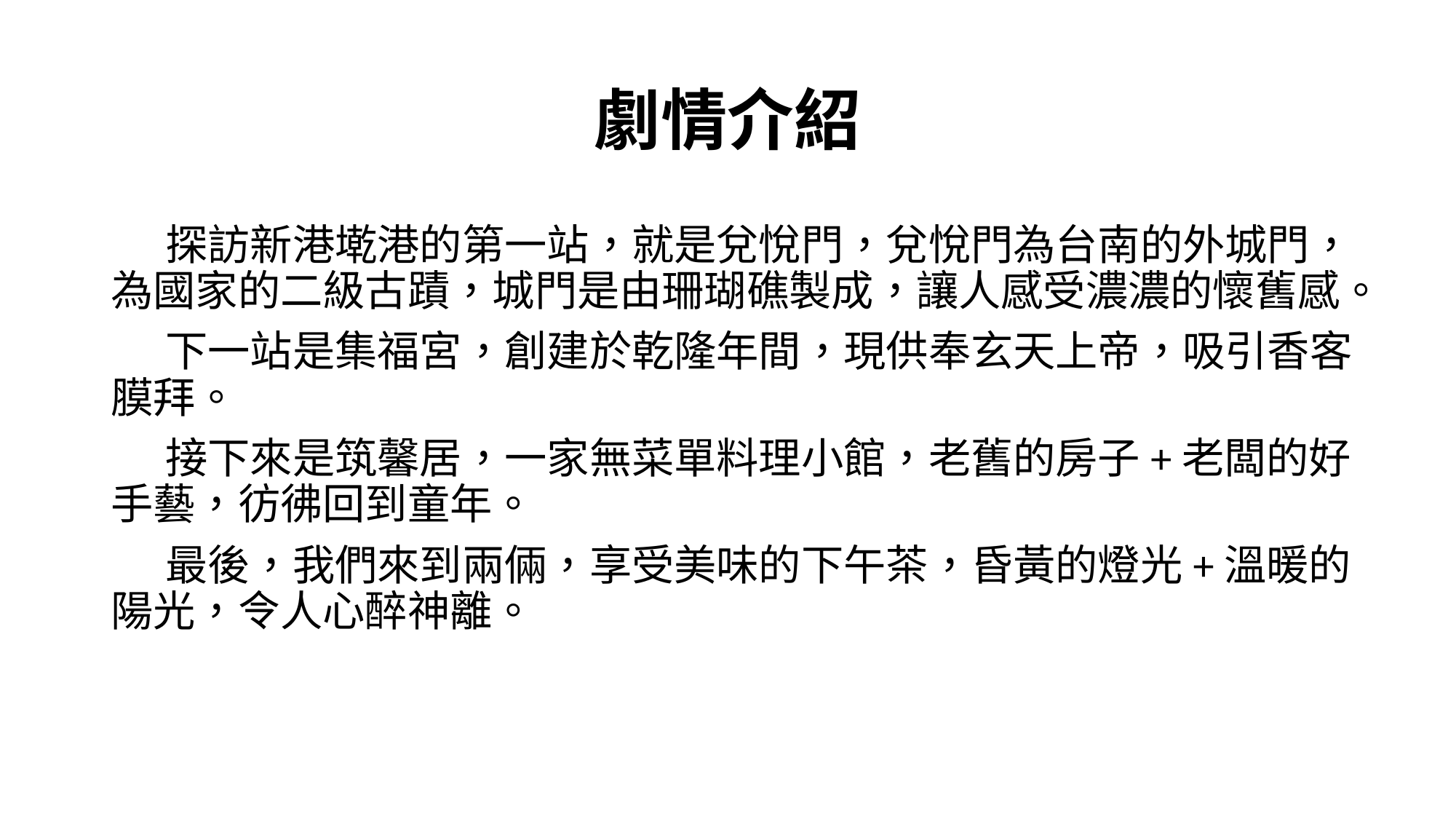

# 劇情介紹
探訪新港墘港的第一站，就是兌悅門，兌悅門為台南的外城門，為國家的二級古蹟，城門是由珊瑚礁製成，讓人感受濃濃的懷舊感。
下一站是集福宮，創建於乾隆年間，現供奉玄天上帝，吸引香客膜拜。
接下來是筑馨居，一家無菜單料理小館，老舊的房子+老闆的好手藝，彷彿回到童年。
最後，我們來到兩倆，享受美味的下午茶，昏黃的燈光+溫暖的陽光，令人心醉神離。